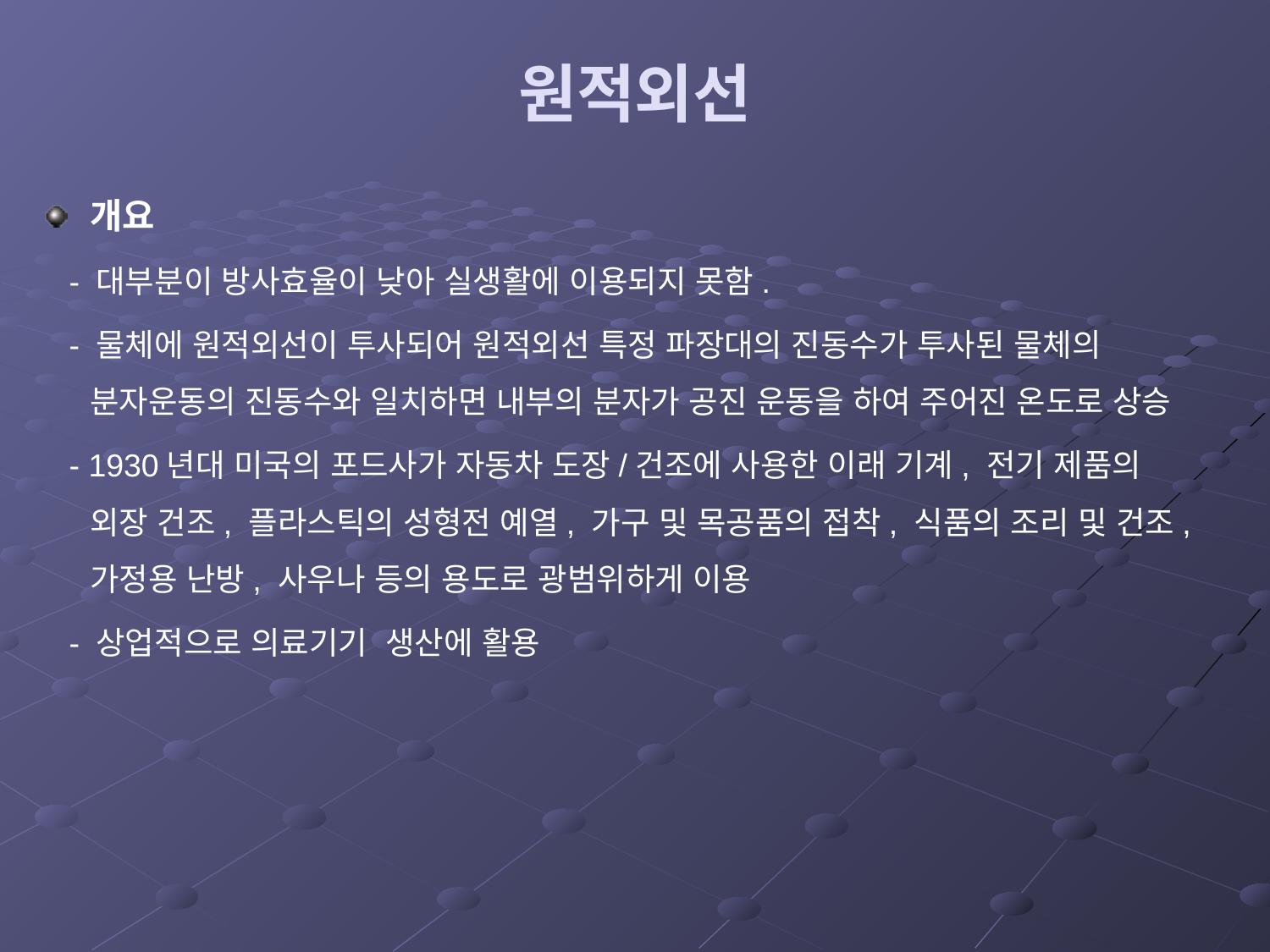

# 원적외선
개요
   - 대부분이 방사효율이 낮아 실생활에 이용되지 못함.
   - 물체에 원적외선이 투사되어 원적외선 특정 파장대의 진동수가 투사된 물체의 분자운동의 진동수와 일치하면 내부의 분자가 공진 운동을 하여 주어진 온도로 상승
   - 1930년대 미국의 포드사가 자동차 도장/건조에 사용한 이래 기계, 전기 제품의 외장 건조, 플라스틱의 성형전 예열, 가구 및 목공품의 접착, 식품의 조리 및 건조, 가정용 난방, 사우나 등의 용도로 광범위하게 이용
   - 상업적으로 의료기기  생산에 활용